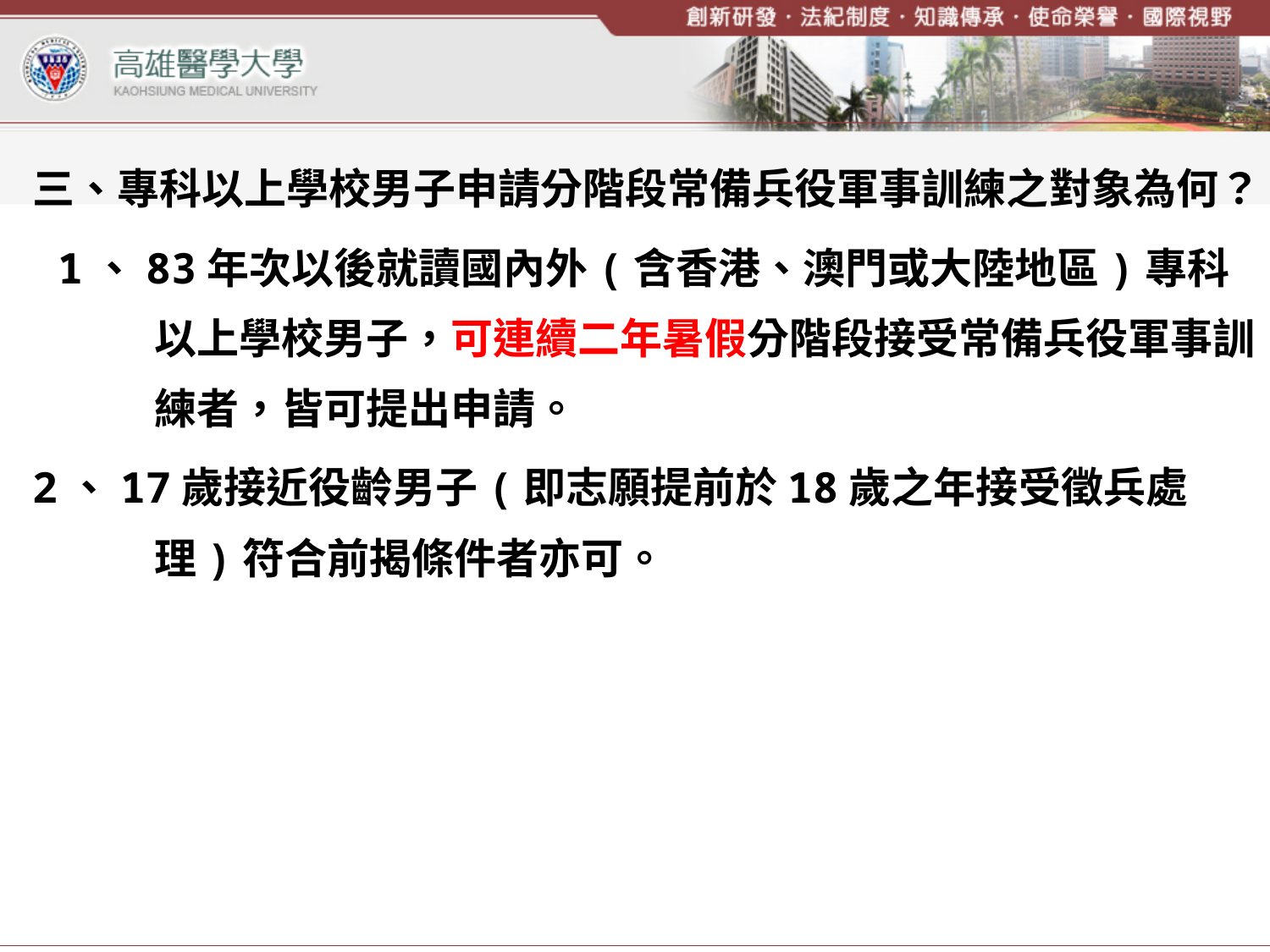

三、專科以上學校男子申請分階段常備兵役軍事訓練之對象為何？
 1、83年次以後就讀國內外(含香港、澳門或大陸地區)專科以上學校男子，可連續二年暑假分階段接受常備兵役軍事訓練者，皆可提出申請。
2、17歲接近役齡男子(即志願提前於18歲之年接受徵兵處理)符合前揭條件者亦可。